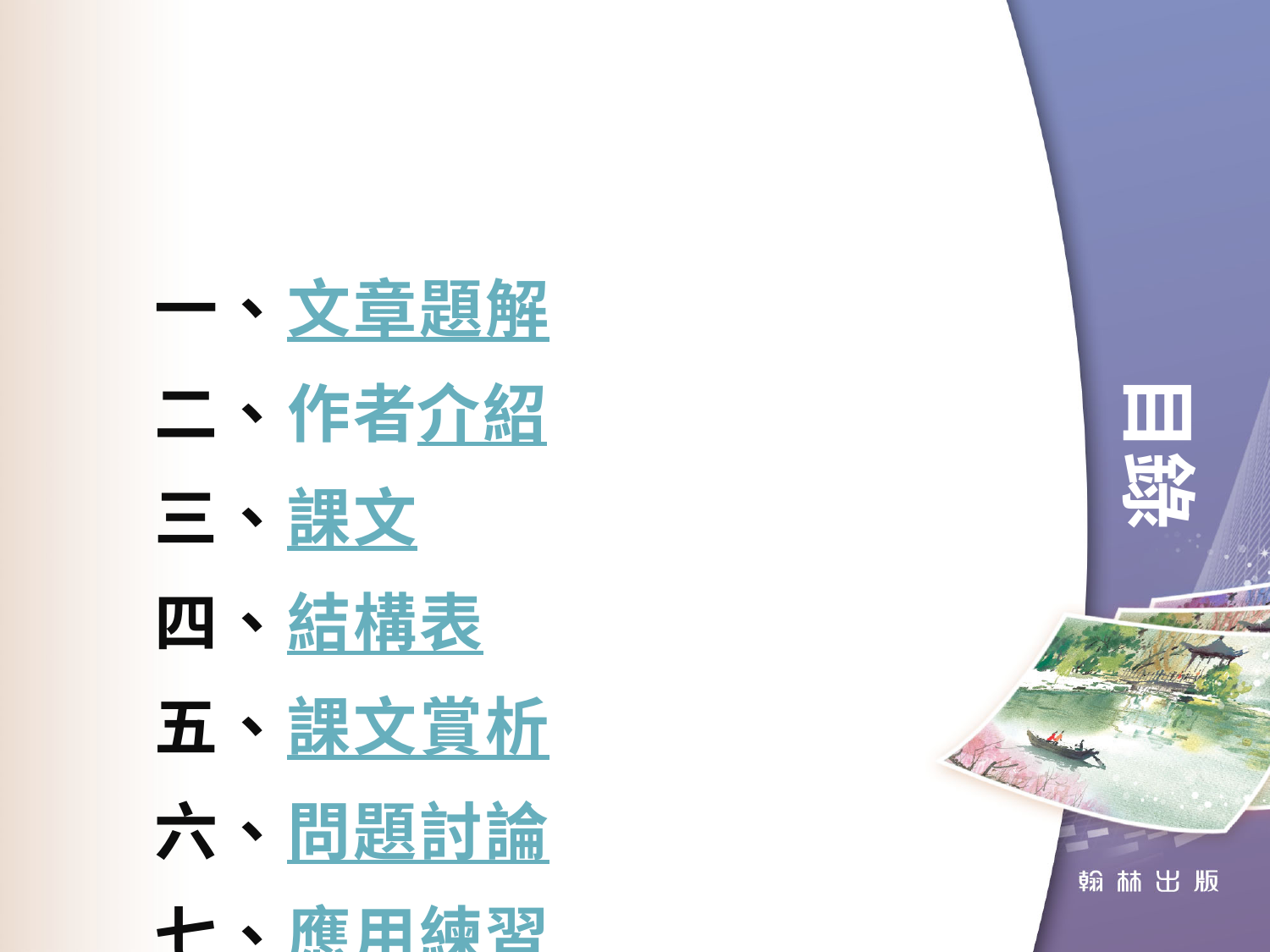

目錄
一、文章題解
二、作者介紹
三、課文
四、結構表
五、課文賞析
六、問題討論
七、應用練習
八、統測精選
九、延伸閱讀
十、網路資源